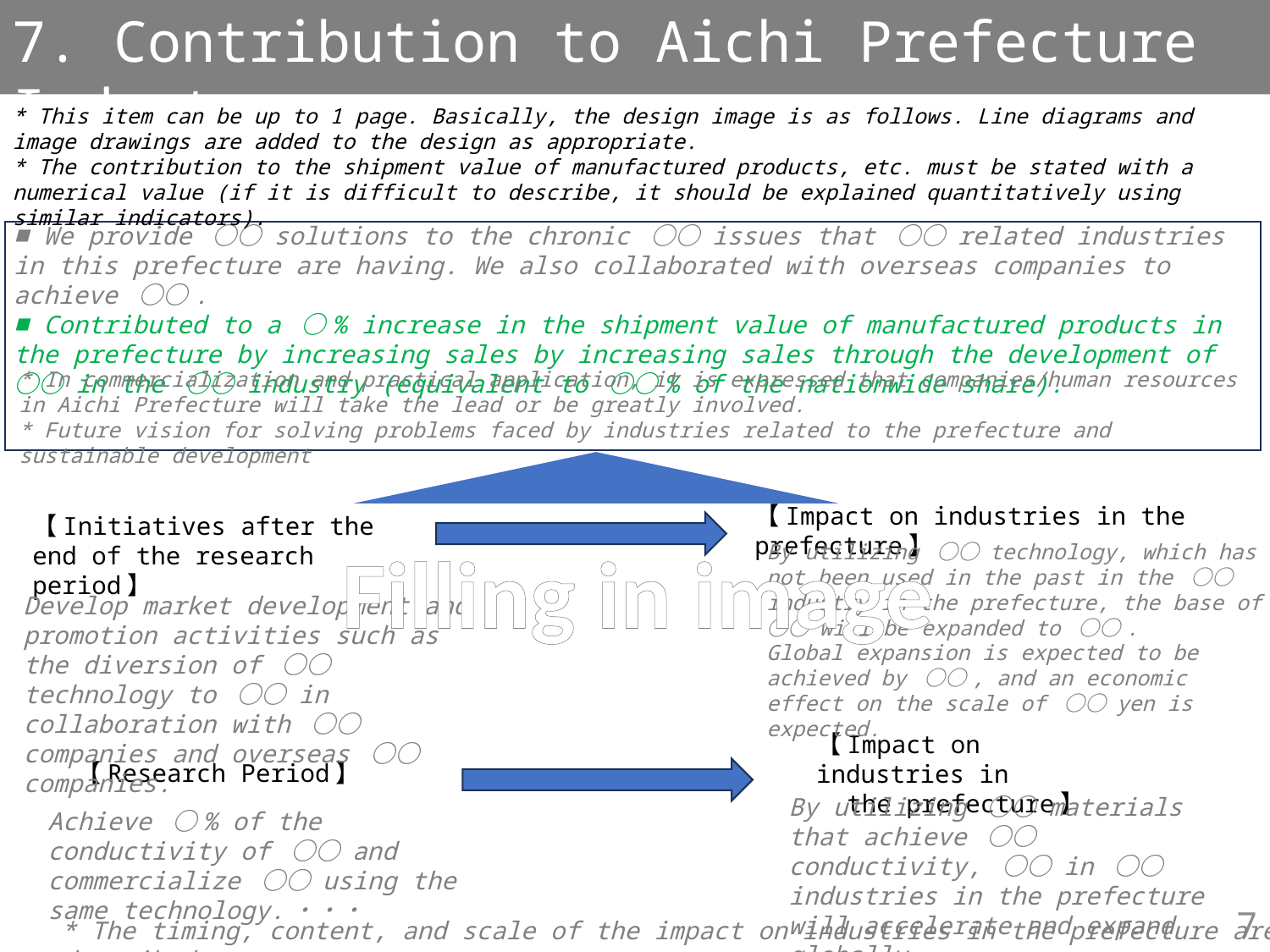

7. Contribution to Aichi Prefecture Industry
* This item can be up to 1 page. Basically, the design image is as follows. Line diagrams and image drawings are added to the design as appropriate.
* The contribution to the shipment value of manufactured products, etc. must be stated with a numerical value (if it is difficult to describe, it should be explained quantitatively using similar indicators).

■ We provide 〇〇 solutions to the chronic 〇〇 issues that 〇〇 related industries in this prefecture are having. We also collaborated with overseas companies to achieve 〇〇.
■ Contributed to a 〇% increase in the shipment value of manufactured products in the prefecture by increasing sales by increasing sales through the development of 〇〇 in the 〇〇 industry (equivalent to 〇〇% of the nationwide share).

* In commercialization and practical application, it is expressed that companies/human resources in Aichi Prefecture will take the lead or be greatly involved.
* Future vision for solving problems faced by industries related to the prefecture and sustainable development

【Impact on industries in the prefecture】
【Initiatives after the end of the research period】

Filling in image
By utilizing 〇〇 technology, which has not been used in the past in the 〇〇 industry in the prefecture, the base of 〇〇 will be expanded to 〇〇.
Global expansion is expected to be achieved by 〇〇, and an economic effect on the scale of 〇〇 yen is expected.
Develop market development and promotion activities such as the diversion of 〇〇 technology to 〇〇 in collaboration with 〇〇 companies and overseas 〇〇 companies.
【Impact on industries in
　the prefecture】
【Research Period】

By utilizing 〇〇 materials that achieve 〇〇 conductivity, 〇〇 in 〇〇 industries in the prefecture will accelerate and expand globally.
Achieve 〇% of the conductivity of 〇〇 and commercialize 〇〇 using the same technology.・・・
7
* The timing, content, and scale of the impact on industries in the prefecture are described.